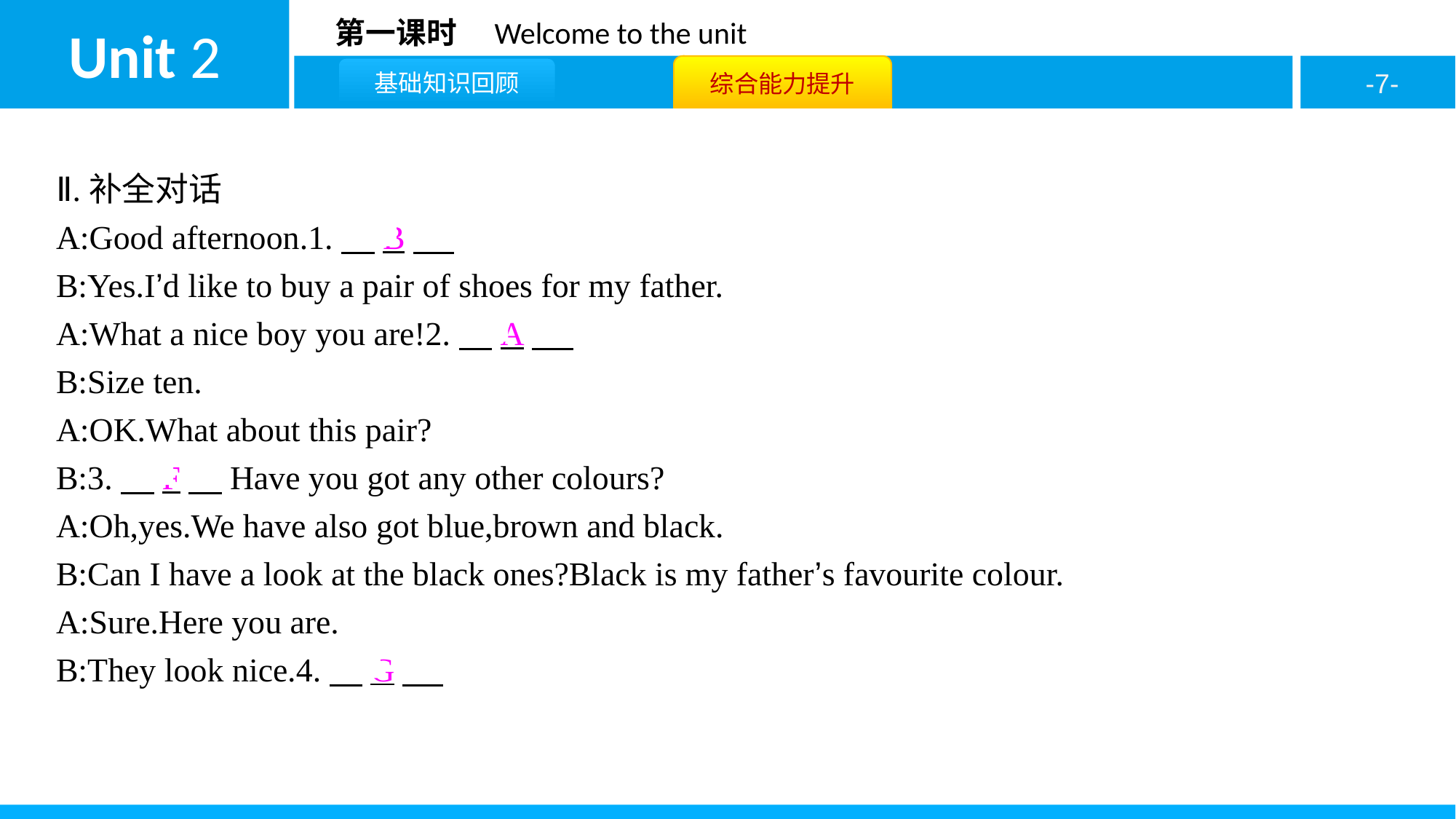

Ⅱ.补全对话
A:Good afternoon.1.　B
B:Yes.I’d like to buy a pair of shoes for my father.
A:What a nice boy you are!2.　A
B:Size ten.
A:OK.What about this pair?
B:3.　F　Have you got any other colours?
A:Oh,yes.We have also got blue,brown and black.
B:Can I have a look at the black ones?Black is my father’s favourite colour.
A:Sure.Here you are.
B:They look nice.4.　G